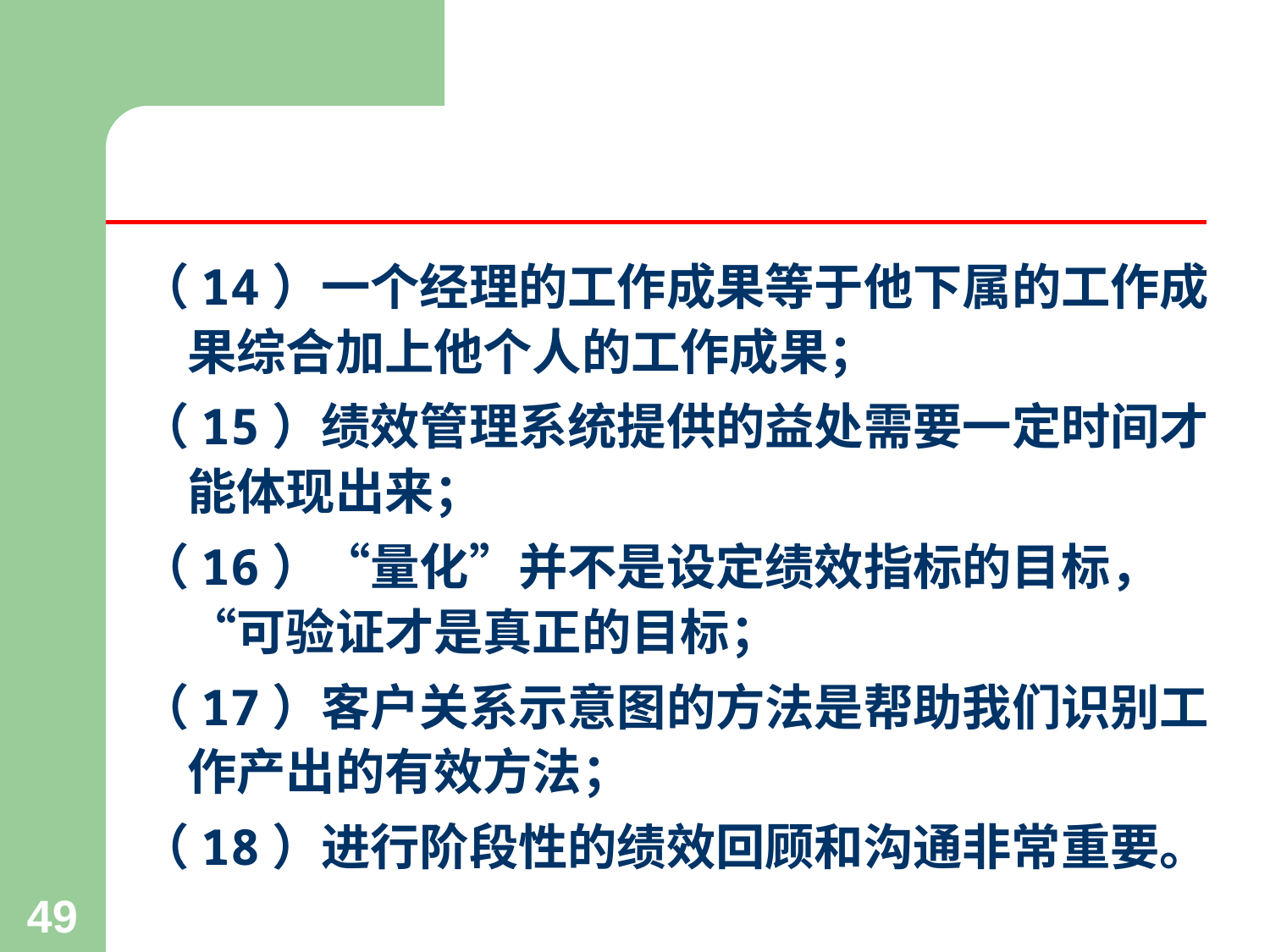

（14）一个经理的工作成果等于他下属的工作成果综合加上他个人的工作成果；
（15）绩效管理系统提供的益处需要一定时间才能体现出来；
（16）“量化”并不是设定绩效指标的目标，“可验证才是真正的目标；
（17）客户关系示意图的方法是帮助我们识别工作产出的有效方法；
（18）进行阶段性的绩效回顾和沟通非常重要。
# 49